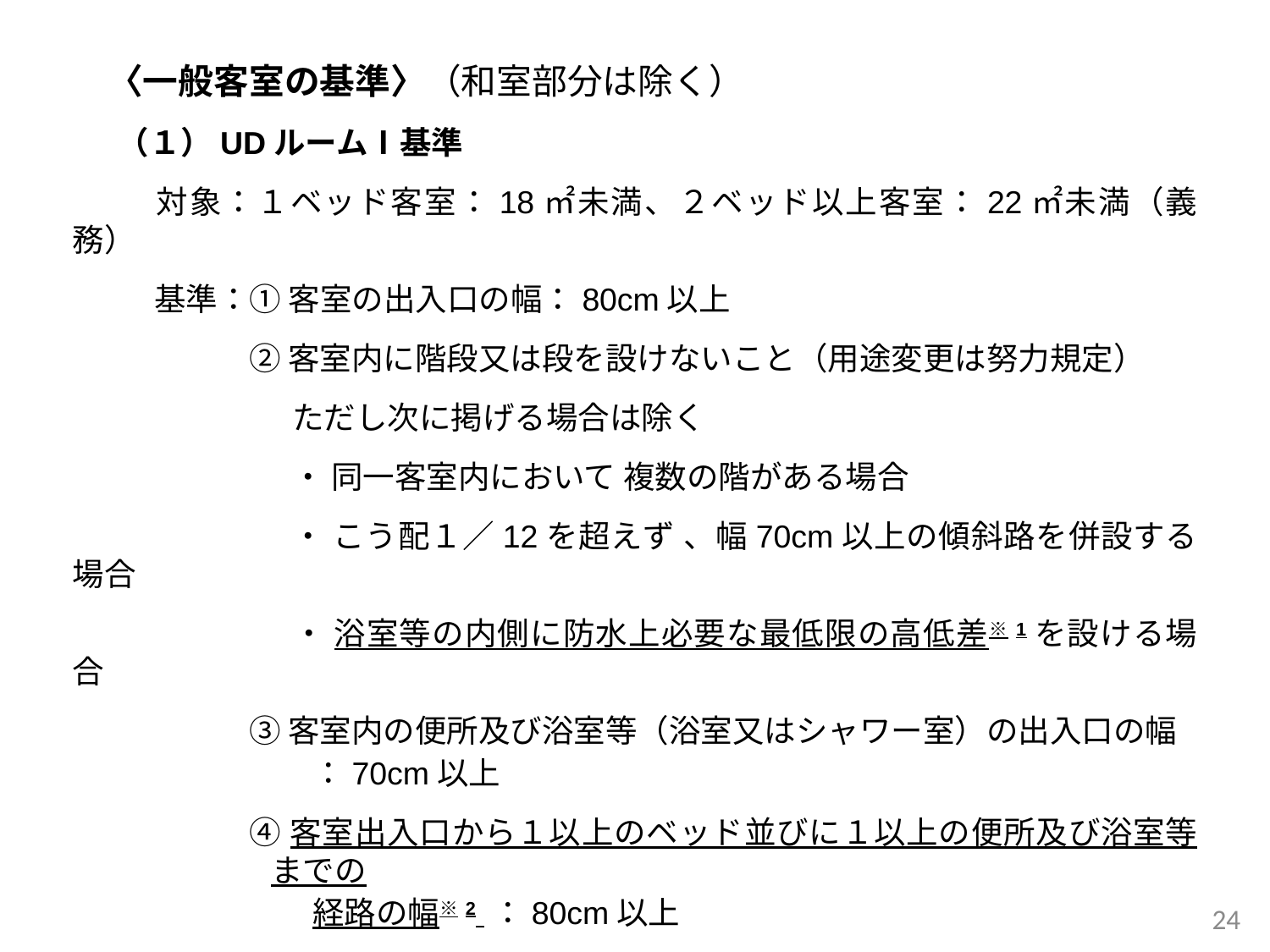

〈一般客室の基準〉（和室部分は除く）
　（１）UDルームⅠ基準
　対象：１ベッド客室：18㎡未満、２ベッド以上客室：22㎡未満（義務）
　基準：① 客室の出入口の幅：80cm以上
　② 客室内に階段又は段を設けないこと（用途変更は努力規定）
　ただし次に掲げる場合は除く
　・ 同一客室内において 複数の階がある場合
　・ こう配１／12を超えず 、幅70cm以上の傾斜路を併設する場合
　・ 浴室等の内側に防水上必要な最低限の高低差※1を設ける場合
　③ 客室内の便所及び浴室等（浴室又はシャワー室）の出入口の幅
　　　：70cm以上
　④ 客室出入口から１以上のベッド並びに１以上の便所及び浴室等までの
　　　経路の幅※2 ：80cm以上
（１ベッド客室：15㎡以上、２ベッド以上客室：19㎡以上に限る）
　⑤ 便所及び浴室等には、手すり等が適切に配置されるよう努めること
24